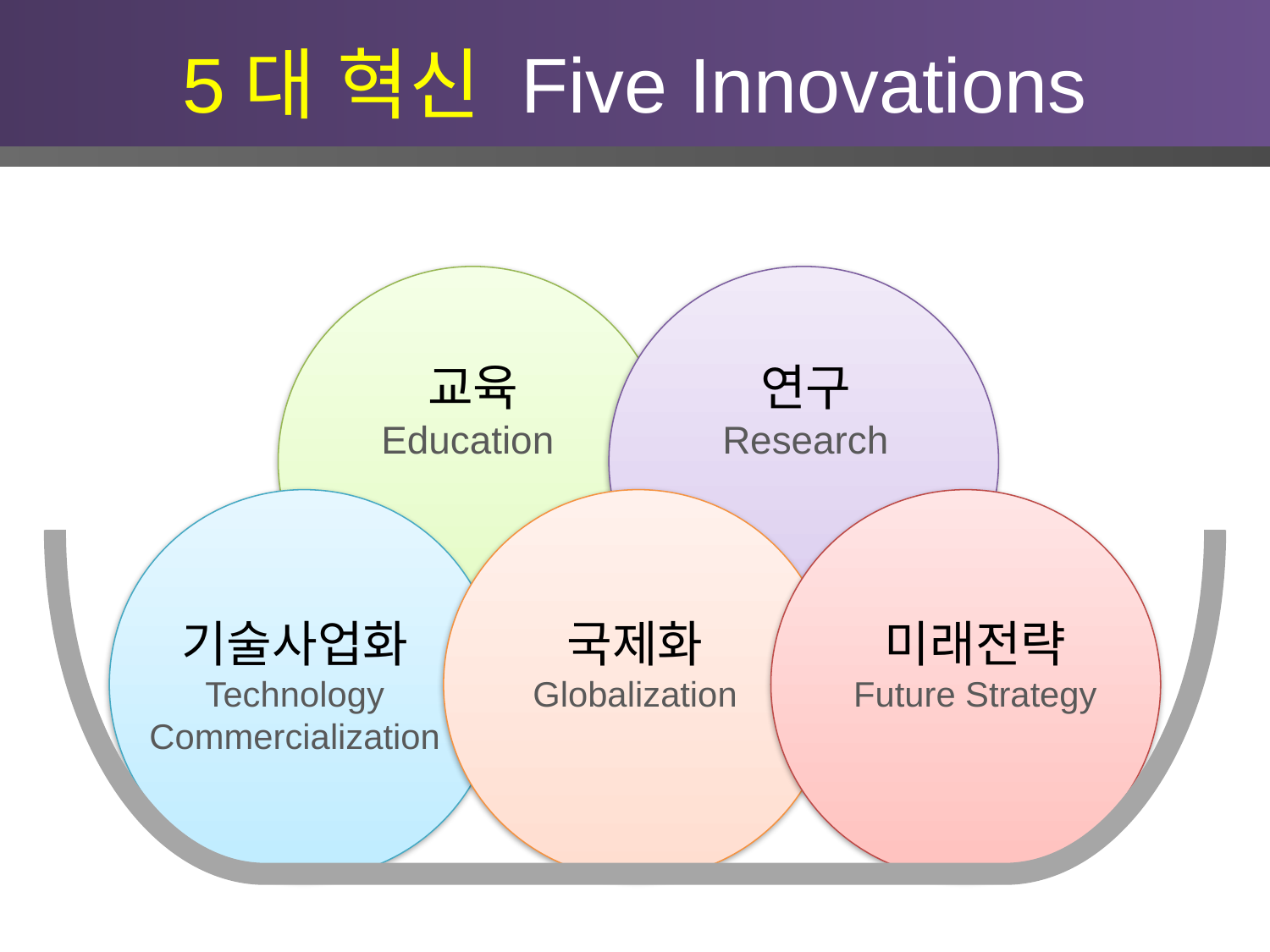

5대 혁신 Five Innovations

교육
Education

연구
Research

기술사업화
Technology
Commercialization

국제화
Globalization

미래전략
Future Strategy